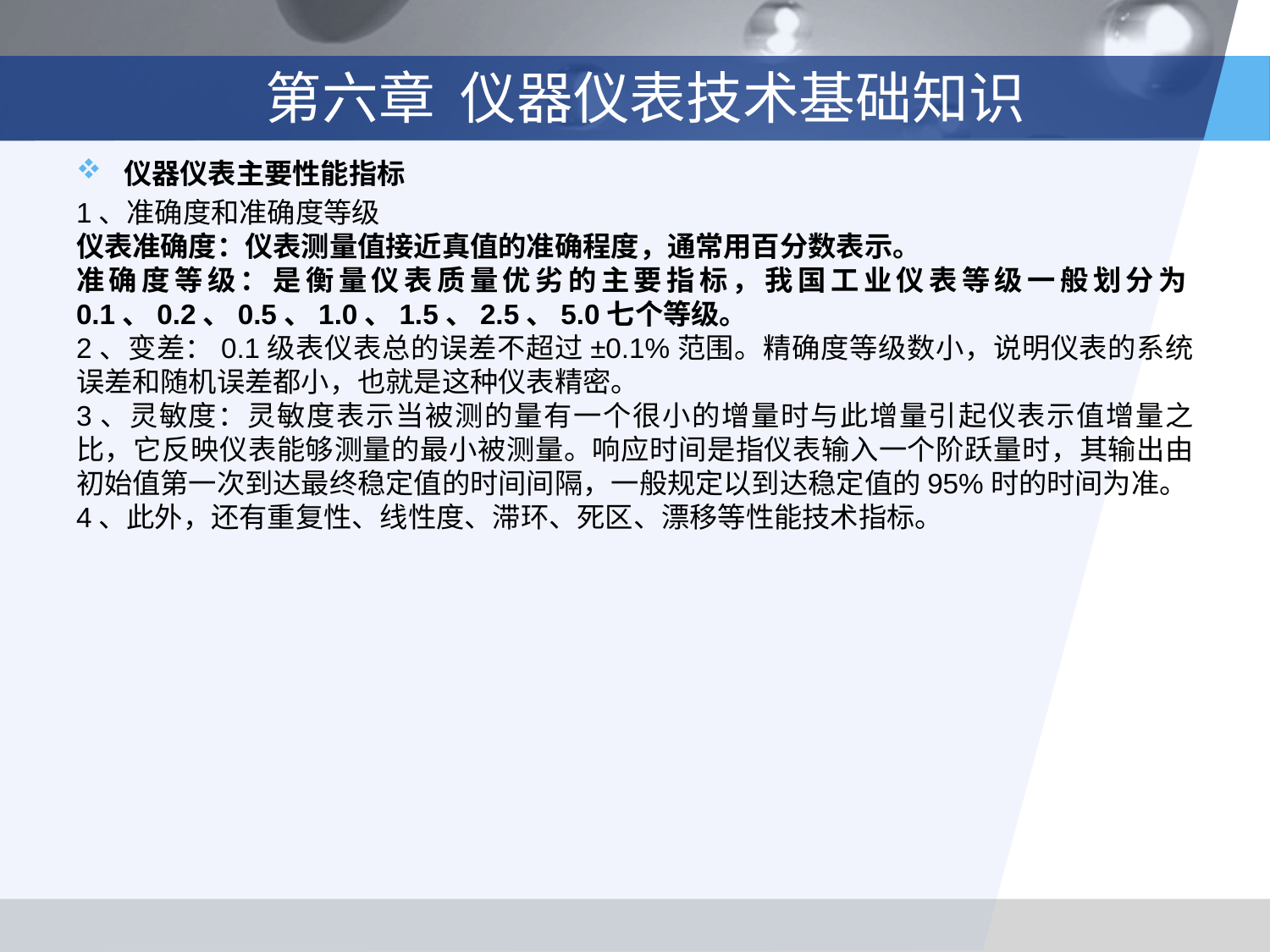

# 第六章  仪器仪表技术基础知识
仪器仪表主要性能指标
1、准确度和准确度等级
仪表准确度：仪表测量值接近真值的准确程度，通常用百分数表示。
准确度等级：是衡量仪表质量优劣的主要指标，我国工业仪表等级一般划分为0.1、0.2、0.5、1.0、1.5、2.5、5.0七个等级。
2、变差：0.1级表仪表总的误差不超过±0.1%范围。精确度等级数小，说明仪表的系统误差和随机误差都小，也就是这种仪表精密。
3、灵敏度：灵敏度表示当被测的量有一个很小的增量时与此增量引起仪表示值增量之比，它反映仪表能够测量的最小被测量。响应时间是指仪表输入一个阶跃量时，其输出由初始值第一次到达最终稳定值的时间间隔，一般规定以到达稳定值的95%时的时间为准。
4、此外，还有重复性、线性度、滞环、死区、漂移等性能技术指标。